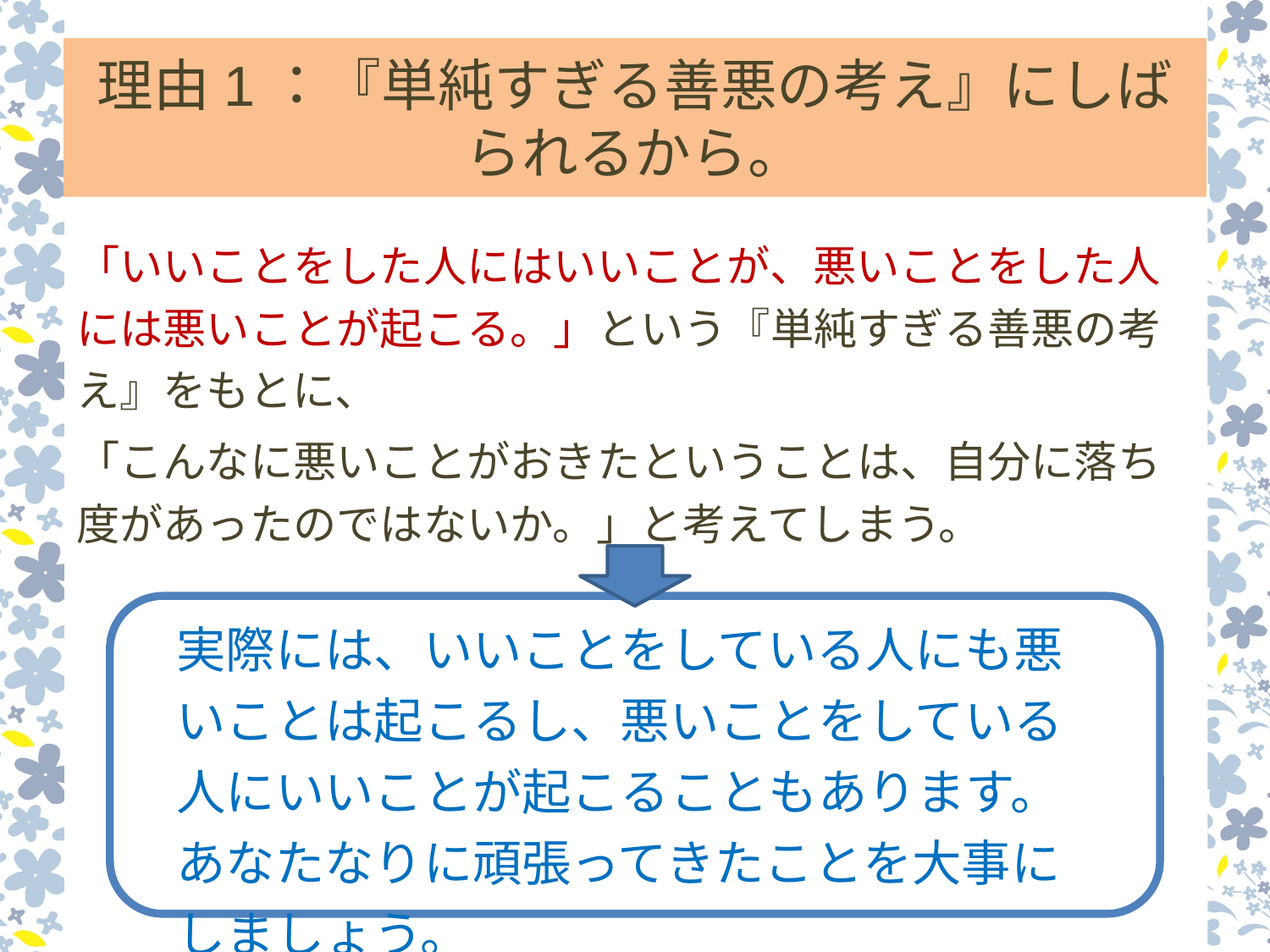

# 理由1：『単純すぎる善悪の考え』にしばられるから。
「いいことをした人にはいいことが、悪いことをした人には悪いことが起こる。」という『単純すぎる善悪の考え』をもとに、
「こんなに悪いことがおきたということは、自分に落ち度があったのではないか。」と考えてしまう。

実際には、いいことをしている人にも悪いことは起こるし、悪いことをしている人にいいことが起こることもあります。
あなたなりに頑張ってきたことを大事にしましょう。